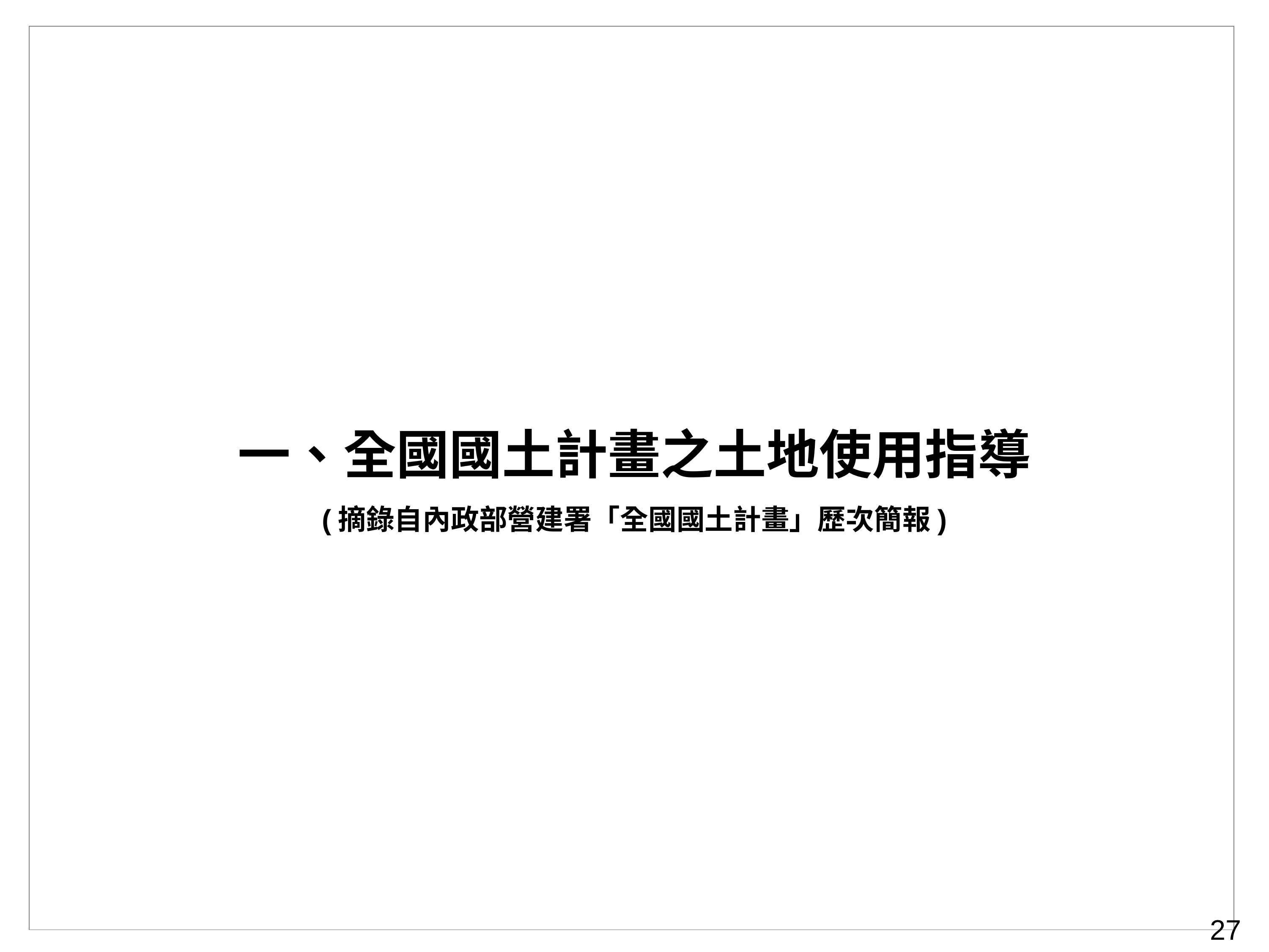

# 一、全國國土計畫之土地使用指導 (摘錄自內政部營建署「全國國土計畫」歷次簡報)
27